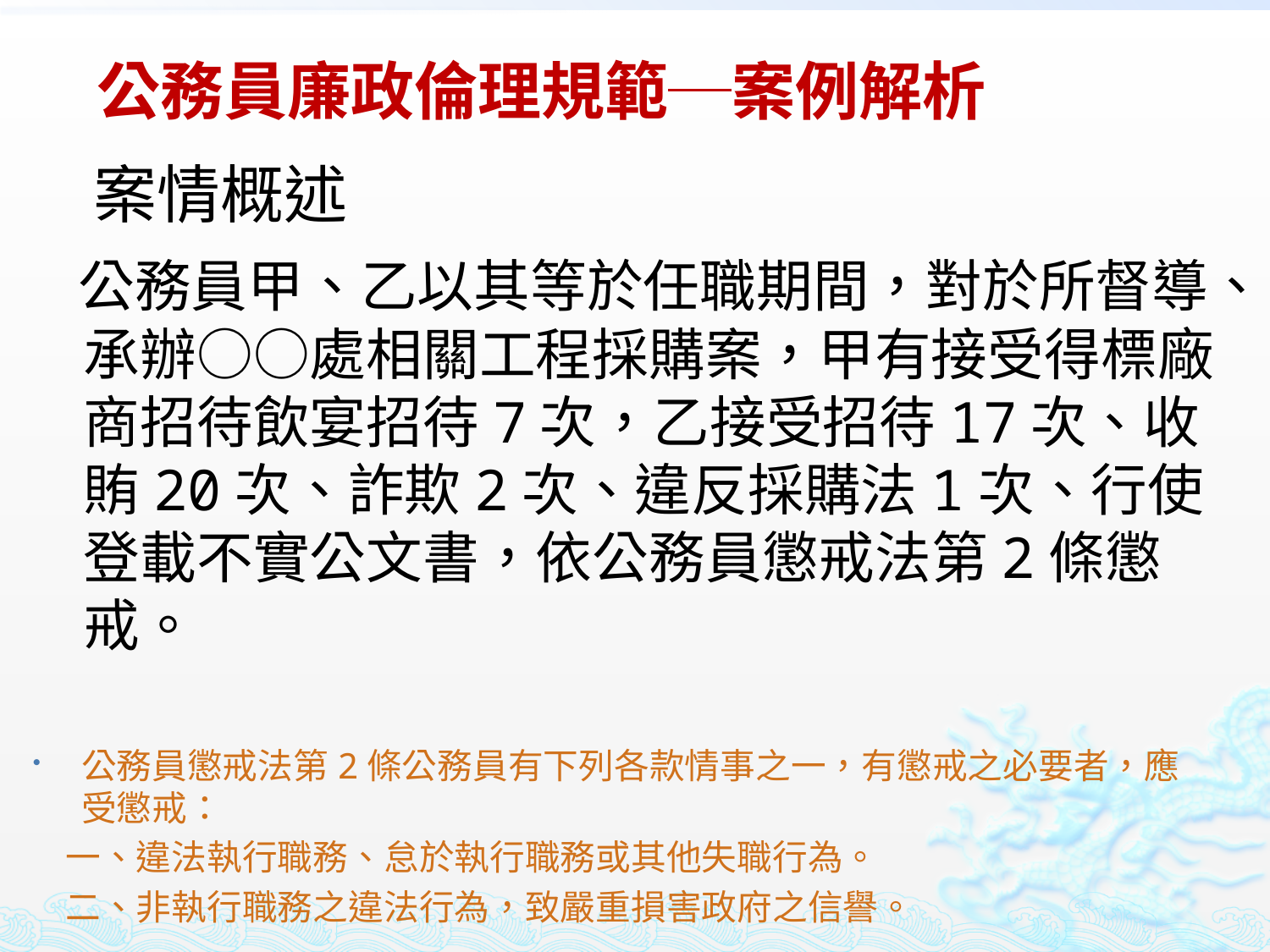

# 公務員廉政倫理規範─案例解析
   案情概述
 公務員甲、乙以其等於任職期間，對於所督導、承辦○○處相關工程採購案，甲有接受得標廠商招待飲宴招待7次，乙接受招待17次、收賄20次、詐欺2次、違反採購法1次、行使登載不實公文書，依公務員懲戒法第2條懲戒。

公務員懲戒法第2條公務員有下列各款情事之一，有懲戒之必要者，應受懲戒：
   一、違法執行職務、怠於執行職務或其他失職行為。
   二、非執行職務之違法行為，致嚴重損害政府之信譽。